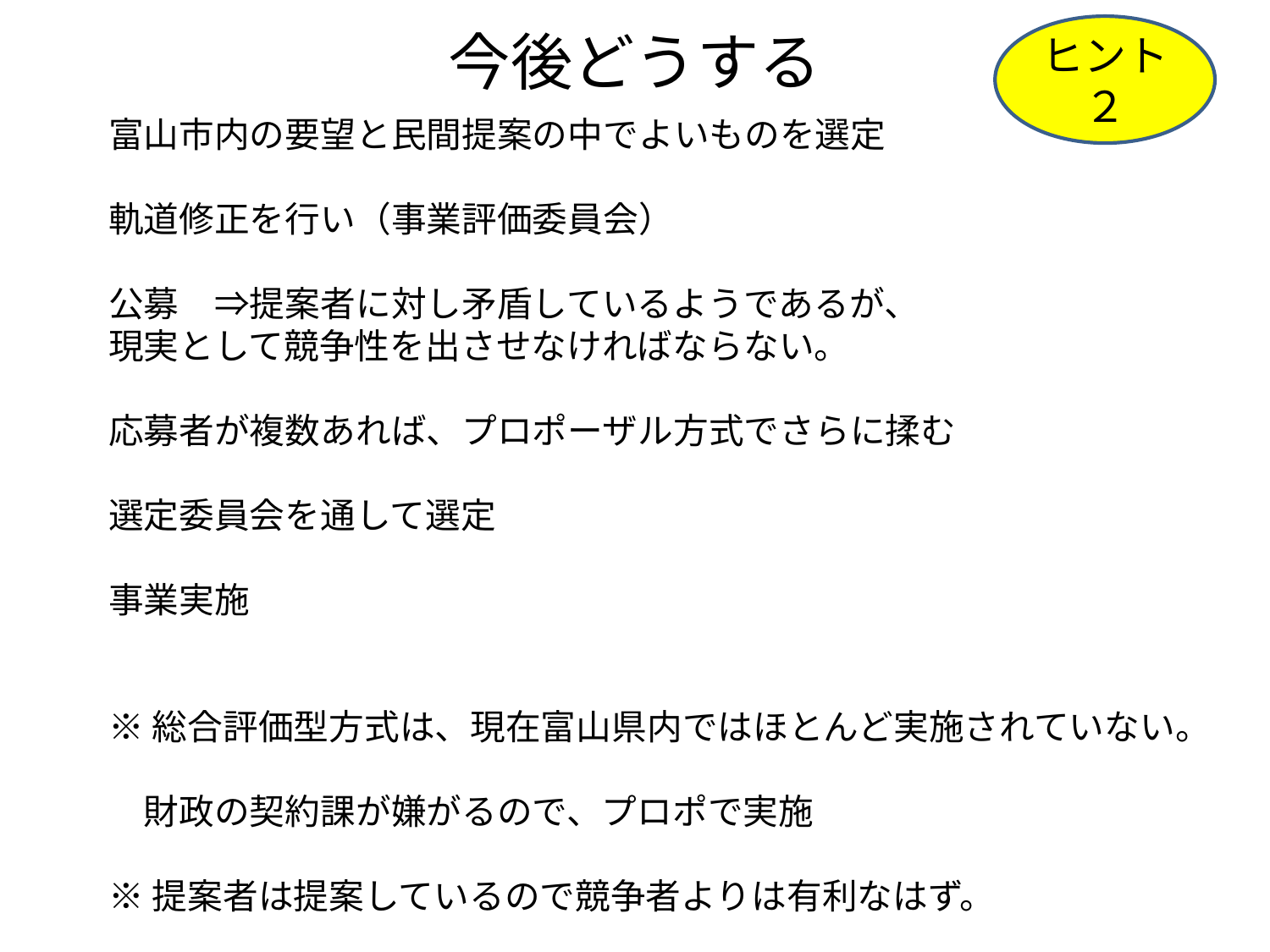

# 今後どうする
ヒント２
富山市内の要望と民間提案の中でよいものを選定

軌道修正を行い（事業評価委員会）

公募　⇒提案者に対し矛盾しているようであるが、
現実として競争性を出させなければならない。

応募者が複数あれば、プロポーザル方式でさらに揉む

選定委員会を通して選定

事業実施

※総合評価型方式は、現在富山県内ではほとんど実施されていない。

　財政の契約課が嫌がるので、プロポで実施

※提案者は提案しているので競争者よりは有利なはず。